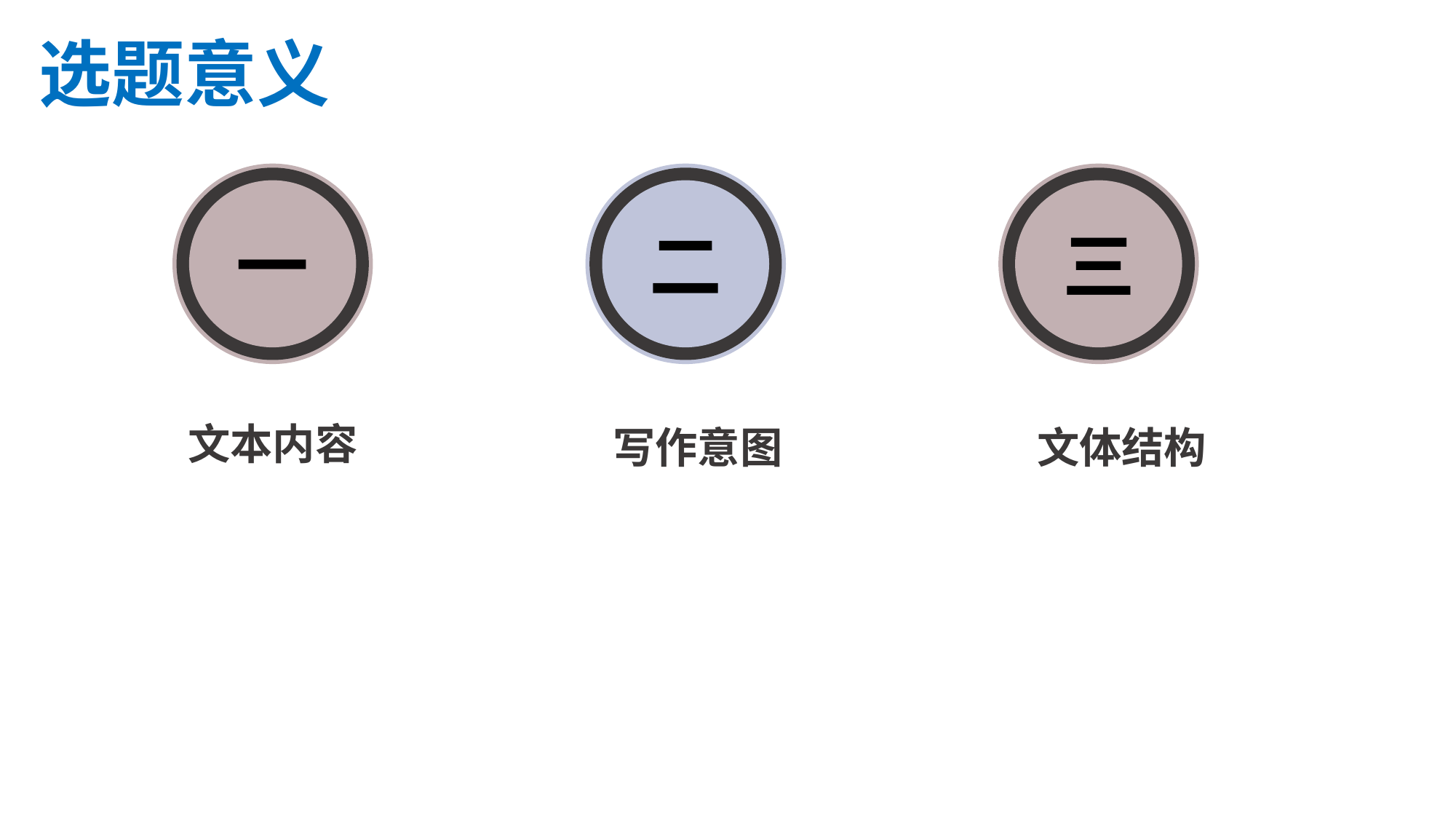

选题意义

一
二
三

文本内容
文体结构
写作意图